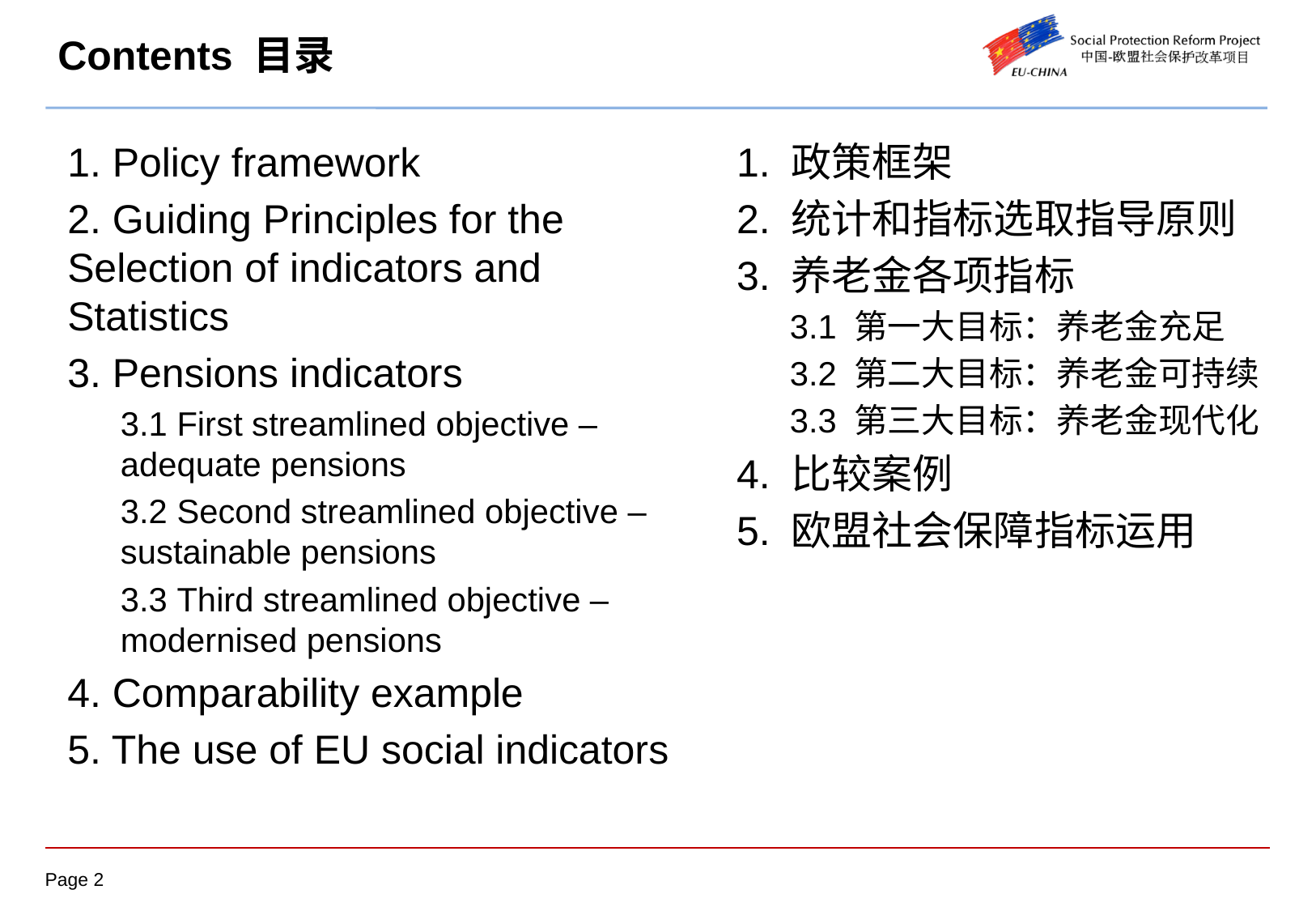

# Contents 目录
1. 政策框架
2. 统计和指标选取指导原则
3. 养老金各项指标
3.1 第一大目标：养老金充足
3.2 第二大目标：养老金可持续
3.3 第三大目标：养老金现代化
4. 比较案例
5. 欧盟社会保障指标运用

1. Policy framework
2. Guiding Principles for the Selection of indicators and Statistics
3. Pensions indicators
3.1 First streamlined objective – adequate pensions
3.2 Second streamlined objective – sustainable pensions
3.3 Third streamlined objective – modernised pensions
4. Comparability example
5. The use of EU social indicators